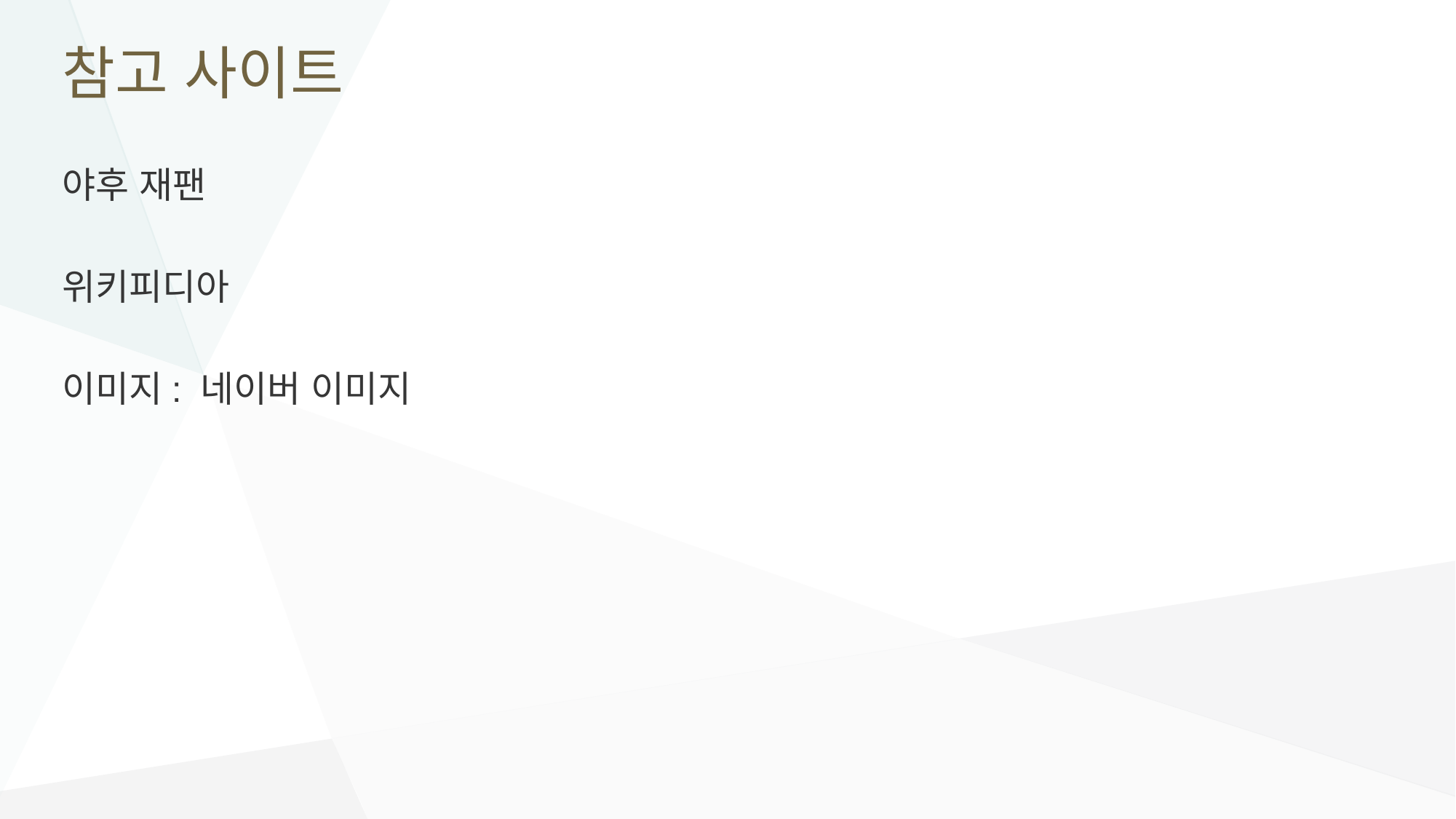

# 참고 사이트
야후 재팬

위키피디아

이미지: 네이버 이미지